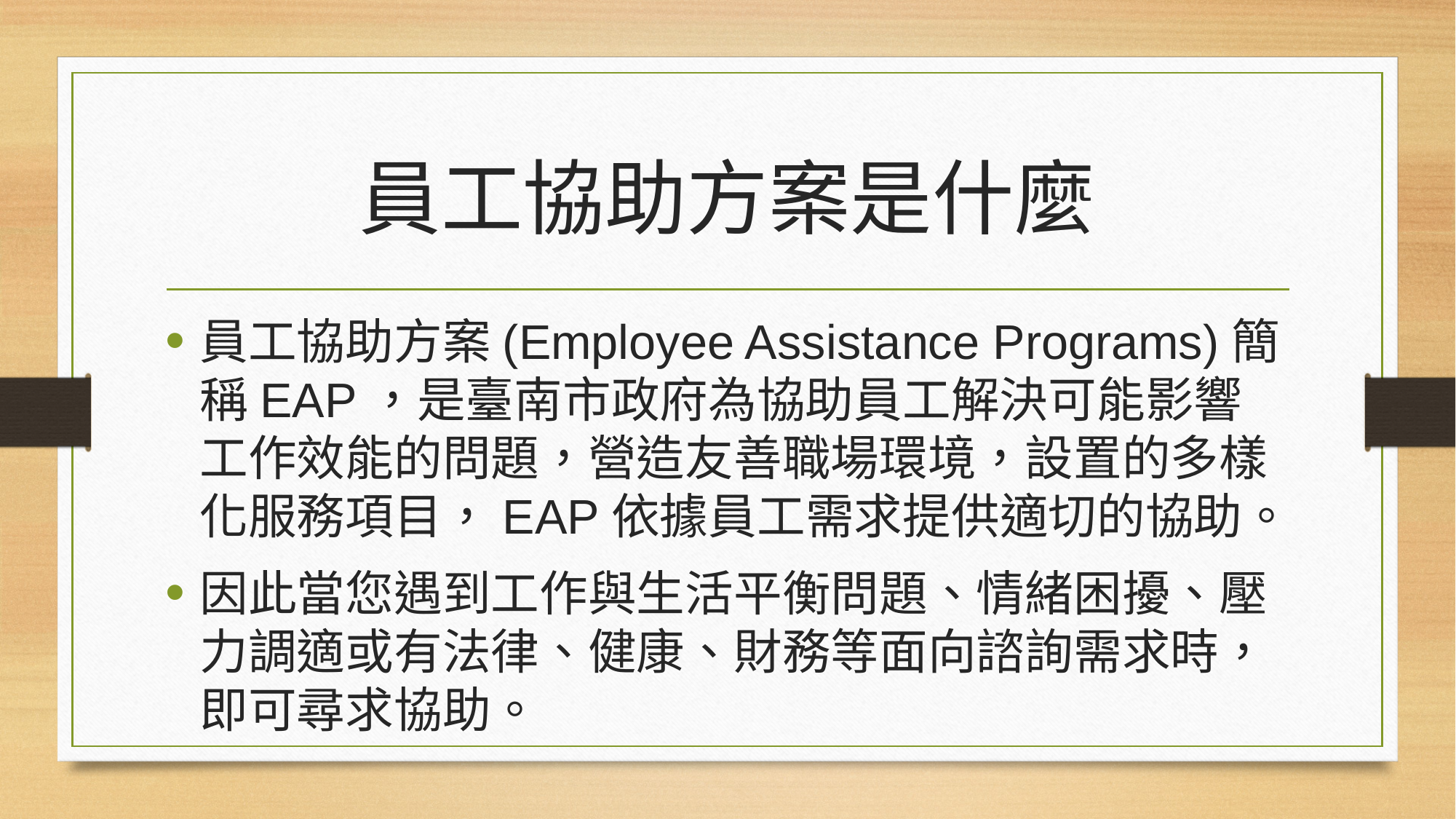

# 員工協助方案是什麼
員工協助方案(Employee Assistance Programs)簡稱EAP，是臺南市政府為協助員工解決可能影響工作效能的問題，營造友善職場環境，設置的多樣化服務項目，EAP依據員工需求提供適切的協助。
因此當您遇到工作與生活平衡問題、情緒困擾、壓力調適或有法律、健康、財務等面向諮詢需求時，即可尋求協助。